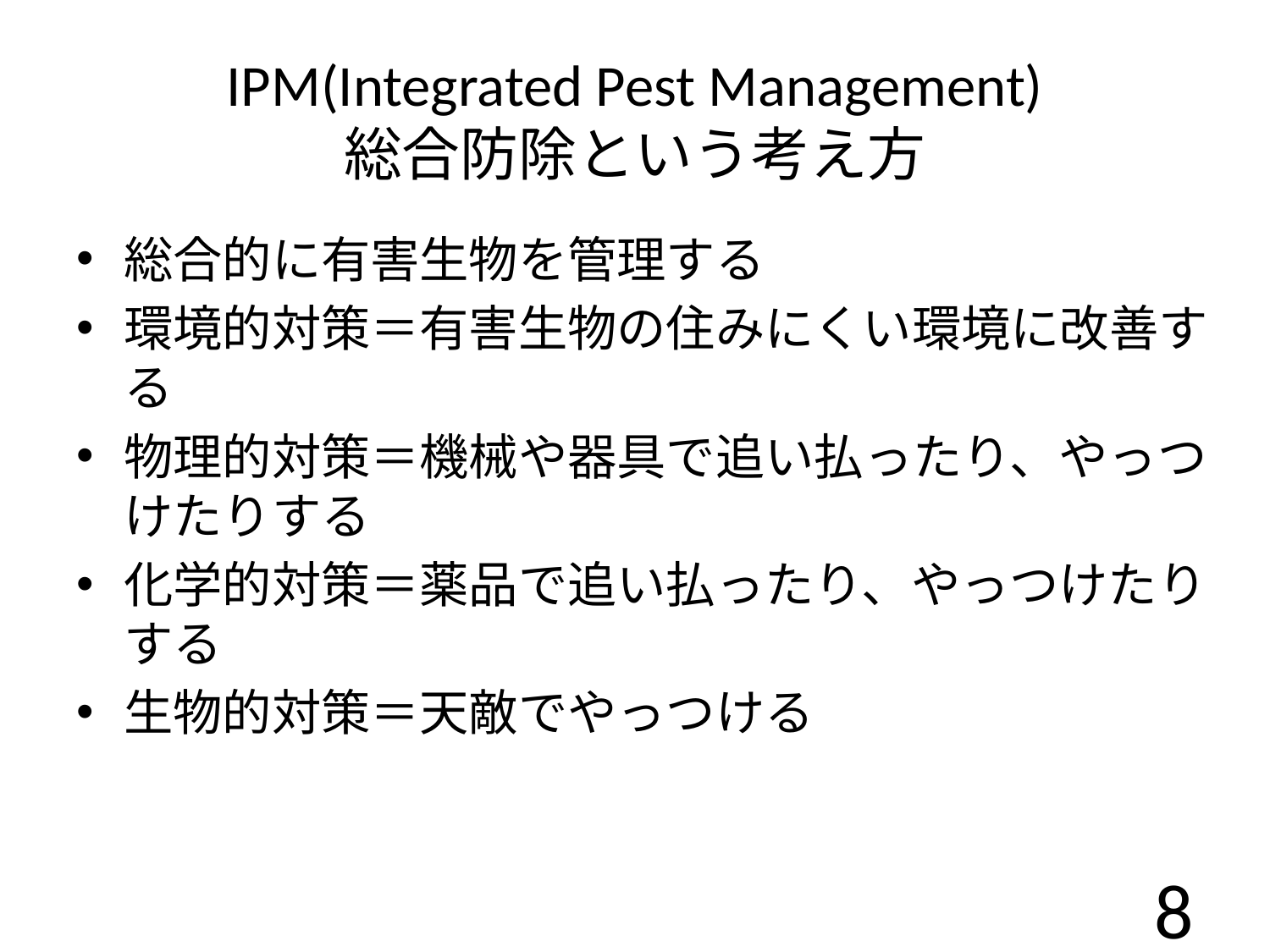

# IPM(Integrated Pest Management) 総合防除という考え方
総合的に有害生物を管理する
環境的対策＝有害生物の住みにくい環境に改善する
物理的対策＝機械や器具で追い払ったり、やっつけたりする
化学的対策＝薬品で追い払ったり、やっつけたりする
生物的対策＝天敵でやっつける

8